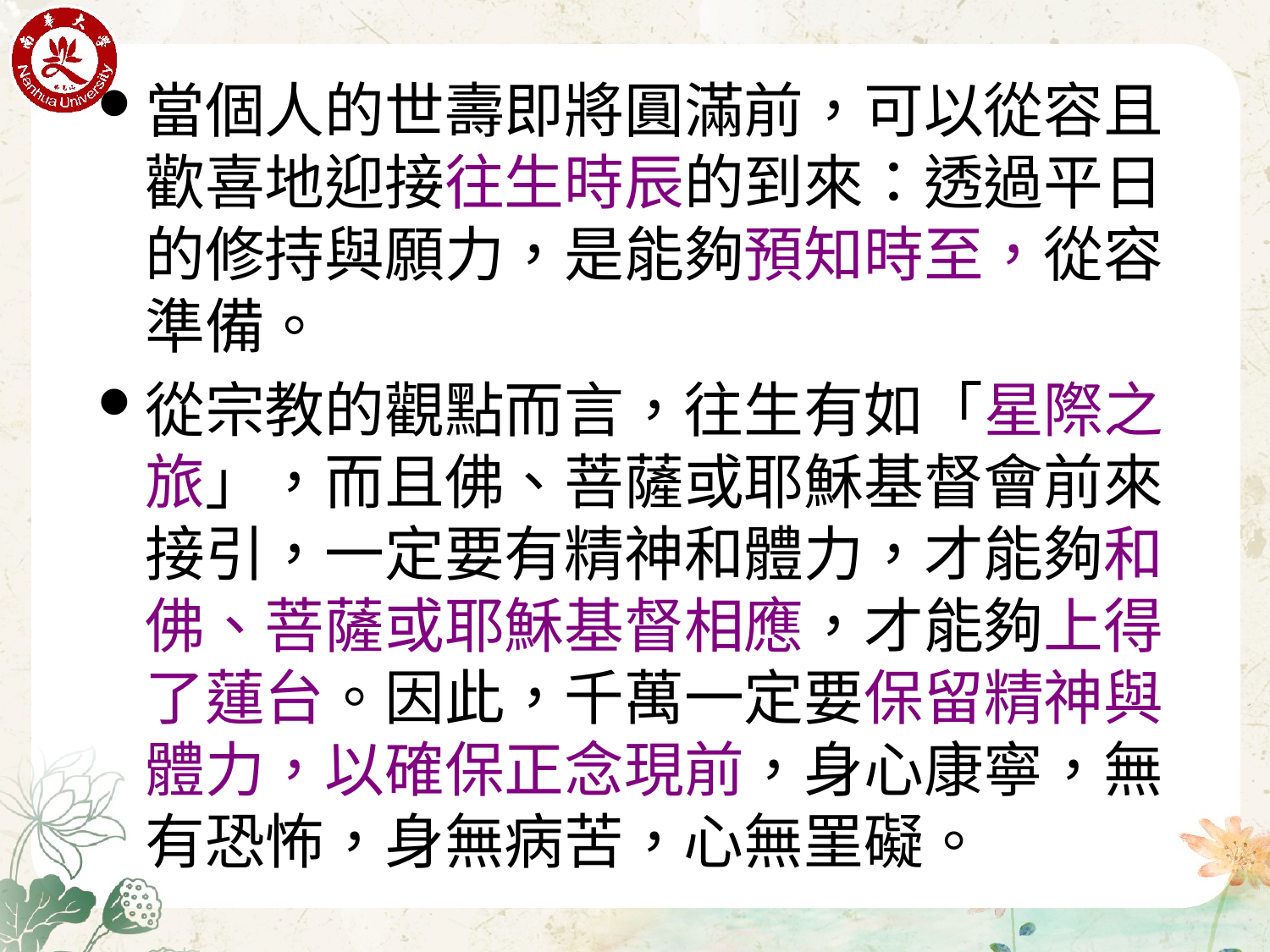

當個人的世壽即將圓滿前，可以從容且歡喜地迎接往生時辰的到來：透過平日的修持與願力，是能夠預知時至，從容準備。
從宗教的觀點而言，往生有如「星際之旅」，而且佛、菩薩或耶穌基督會前來接引，一定要有精神和體力，才能夠和佛、菩薩或耶穌基督相應，才能夠上得了蓮台。因此，千萬一定要保留精神與體力，以確保正念現前，身心康寧，無有恐怖，身無病苦，心無罣礙。